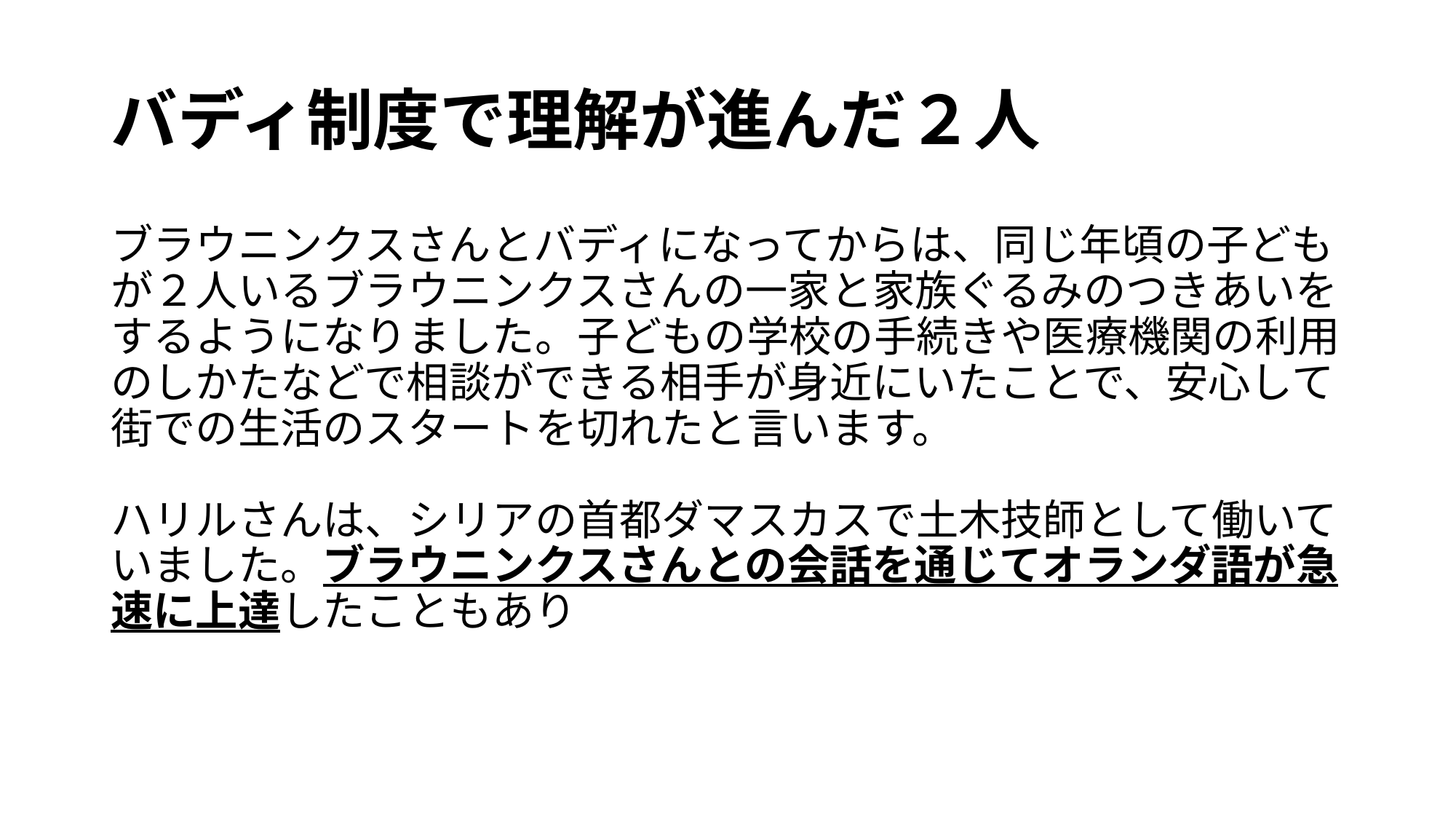

# バディ制度で理解が進んだ２人
ブラウニンクスさんとバディになってからは、同じ年頃の子どもが２人いるブラウニンクスさんの一家と家族ぐるみのつきあいをするようになりました。子どもの学校の手続きや医療機関の利用のしかたなどで相談ができる相手が身近にいたことで、安心して街での生活のスタートを切れたと言います。
ハリルさんは、シリアの首都ダマスカスで土木技師として働いていました。ブラウニンクスさんとの会話を通じてオランダ語が急速に上達したこともあり